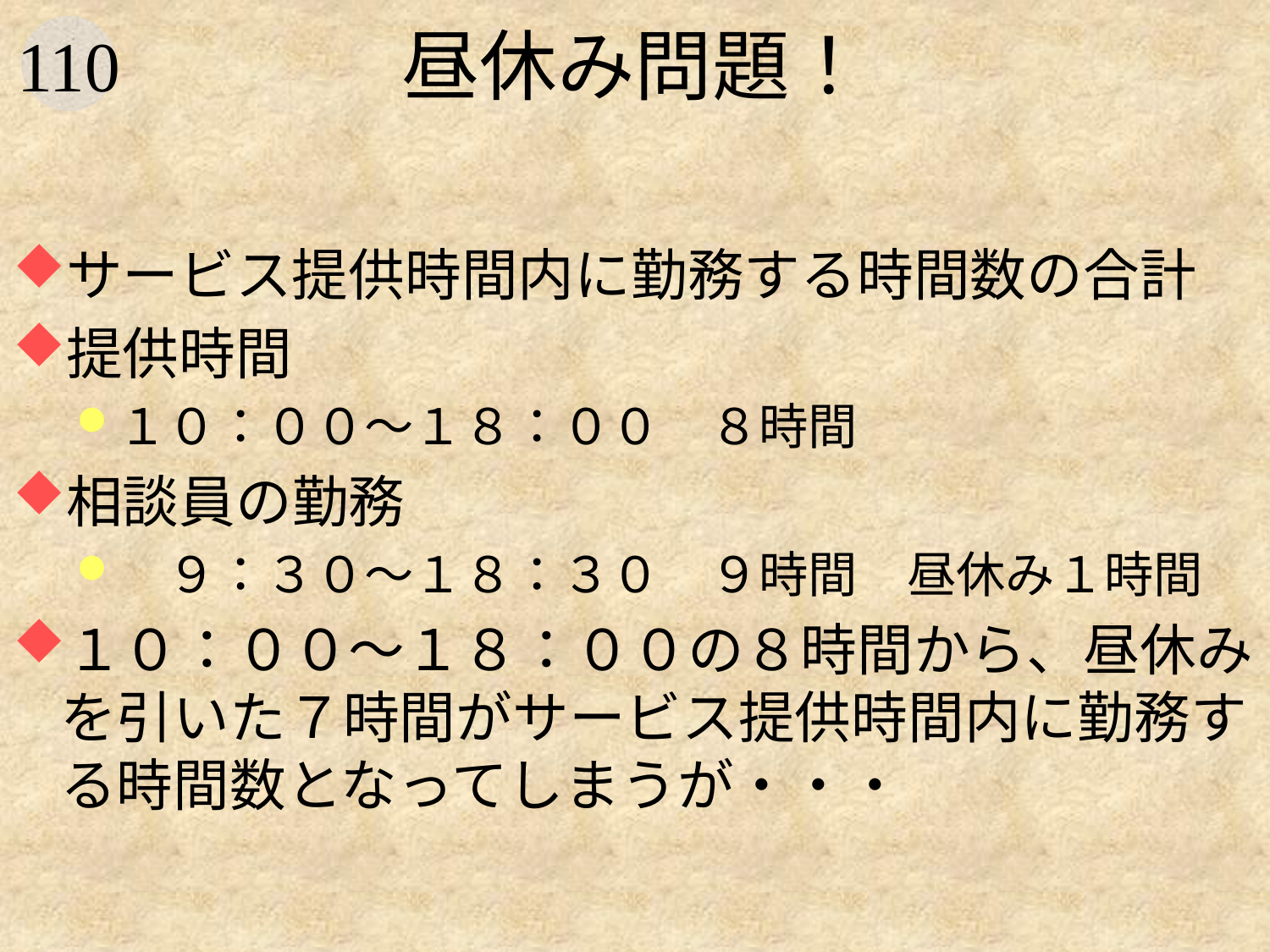

# 昼休み問題！
サービス提供時間内に勤務する時間数の合計
提供時間
１０：００～１８：００　８時間
相談員の勤務
　９：３０～１８：３０　９時間　昼休み１時間
１０：００～１８：００の８時間から、昼休みを引いた７時間がサービス提供時間内に勤務する時間数となってしまうが・・・